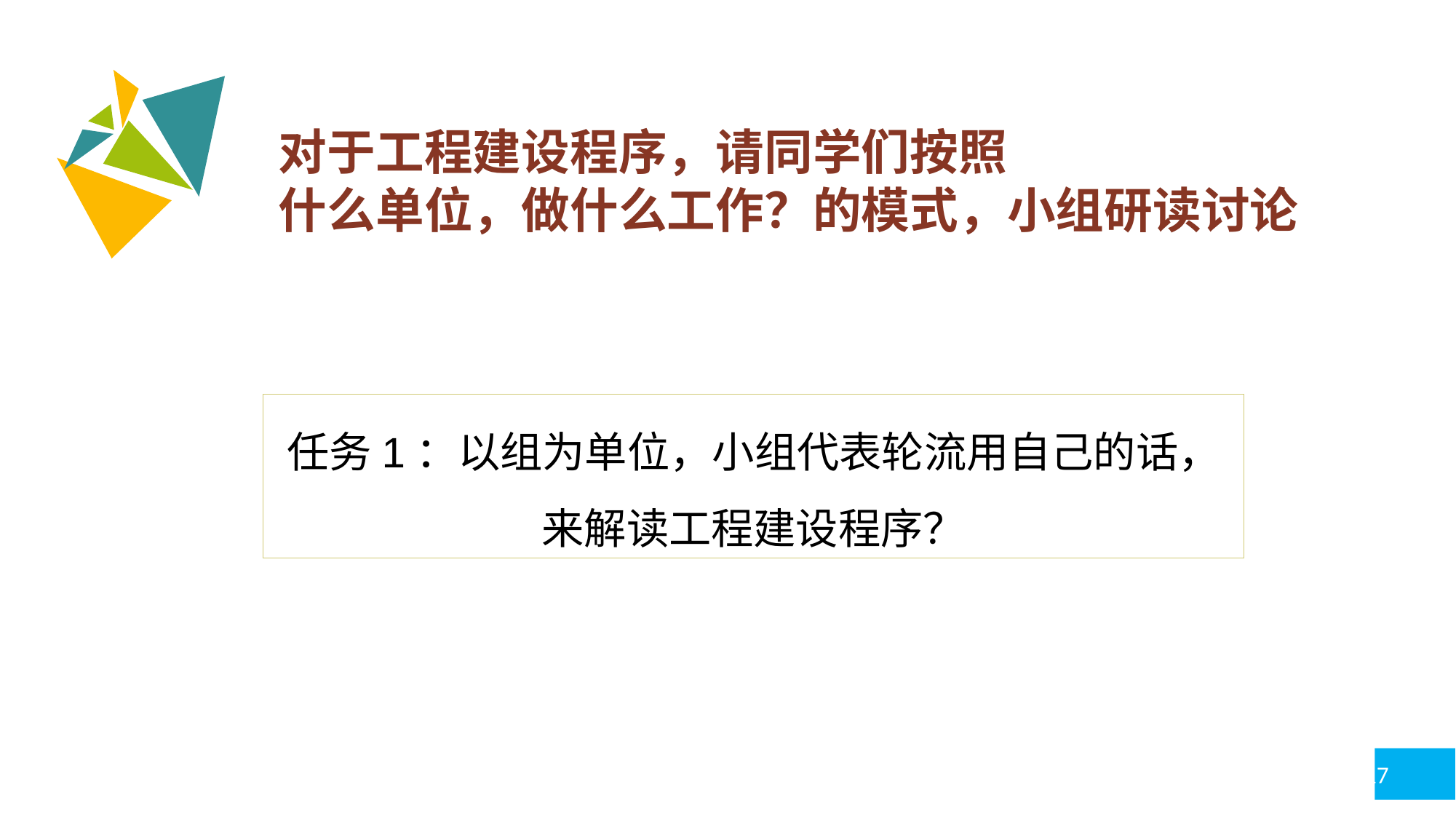

对于工程建设程序，请同学们按照
什么单位，做什么工作？的模式，小组研读讨论

任务1：以组为单位，小组代表轮流用自己的话，
来解读工程建设程序？